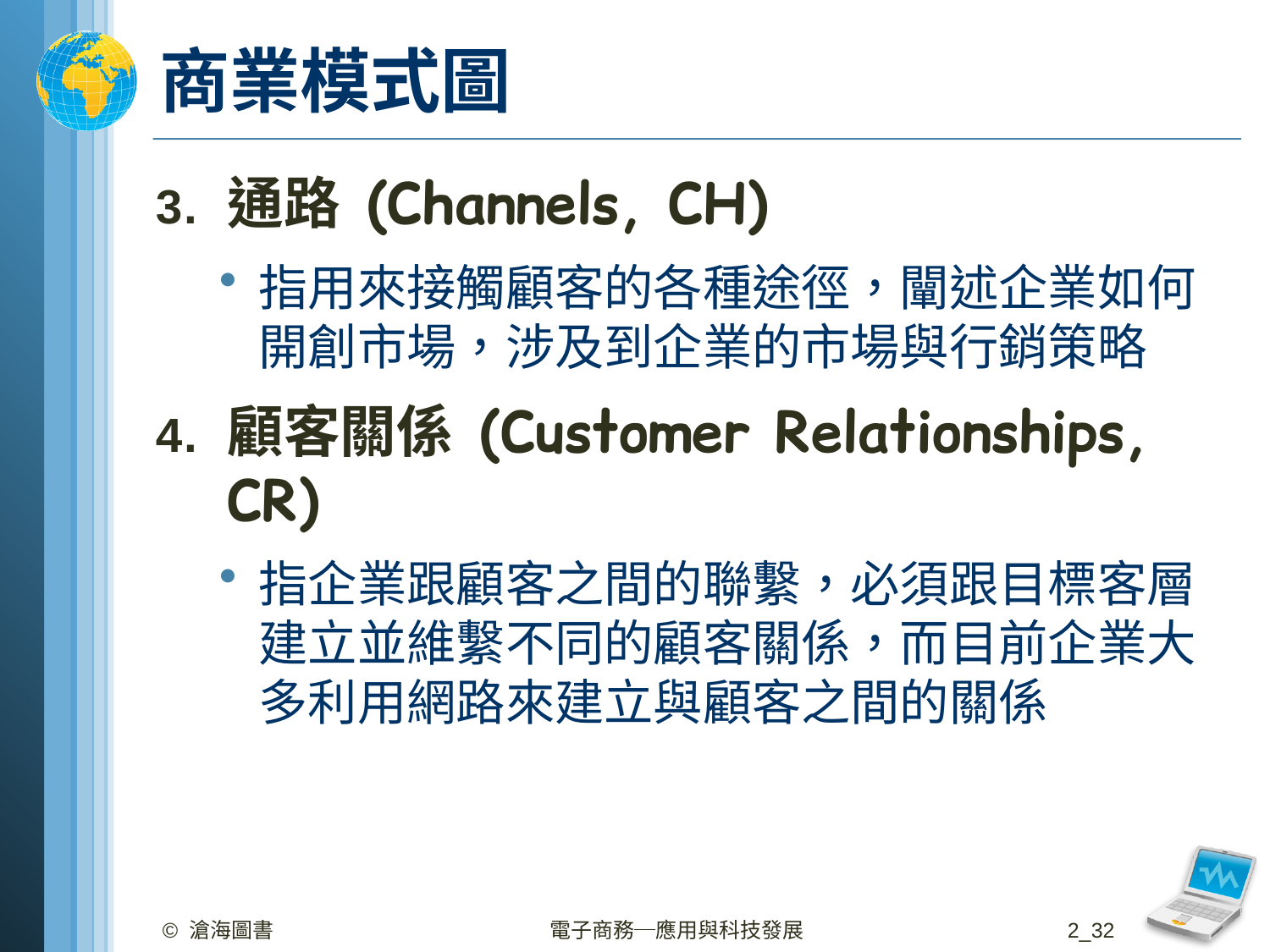

# 商業模式圖
通路 (Channels, CH)
指用來接觸顧客的各種途徑，闡述企業如何開創市場，涉及到企業的市場與行銷策略
顧客關係 (Customer Relationships, CR)
指企業跟顧客之間的聯繫，必須跟目標客層建立並維繫不同的顧客關係，而目前企業大多利用網路來建立與顧客之間的關係
© 滄海圖書
電子商務─應用與科技發展
2_32